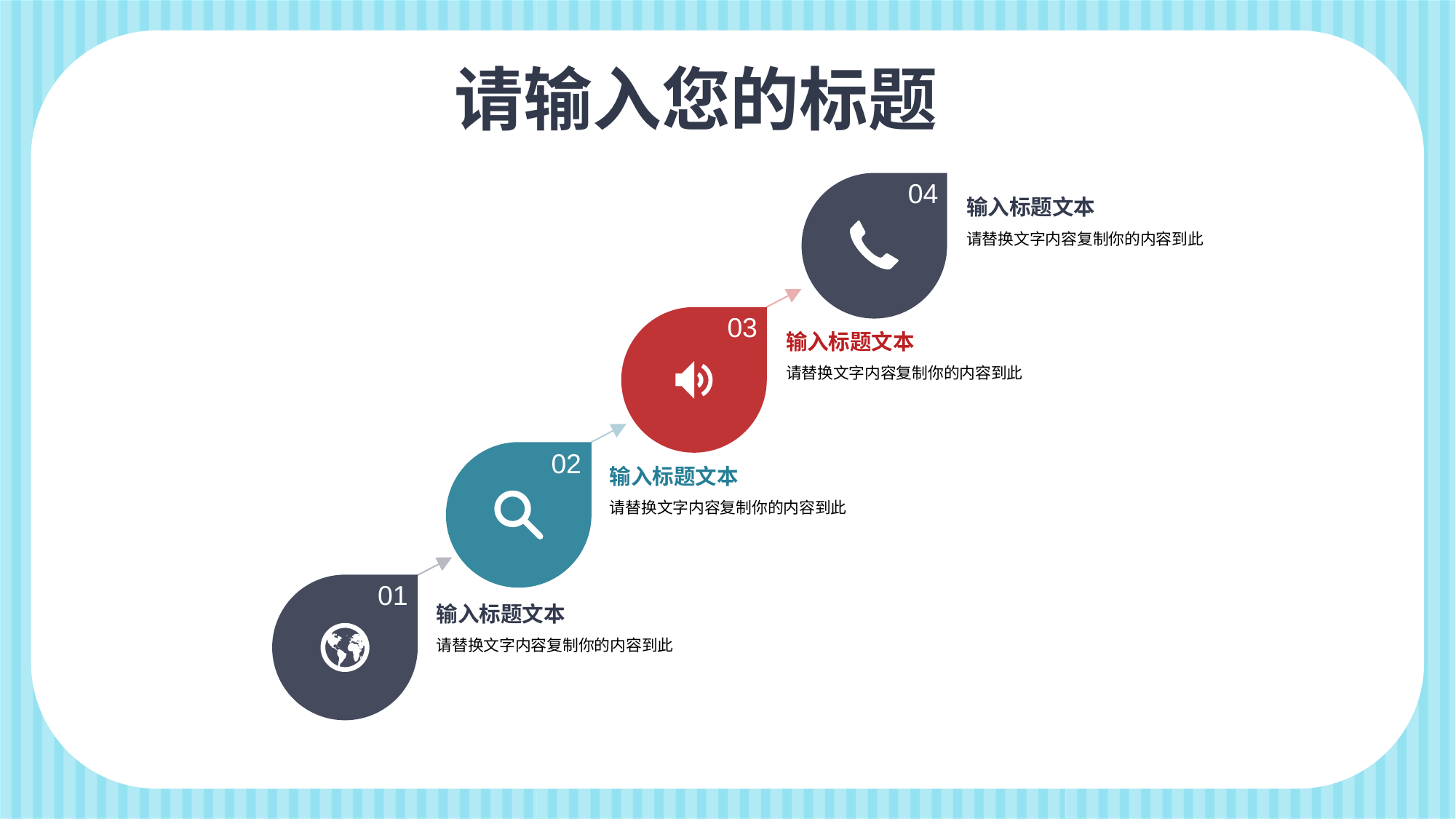

04

输入标题文本
请替换文字内容复制你的内容到此

03

输入标题文本
请替换文字内容复制你的内容到此

02

输入标题文本
请替换文字内容复制你的内容到此

01

输入标题文本
请替换文字内容复制你的内容到此